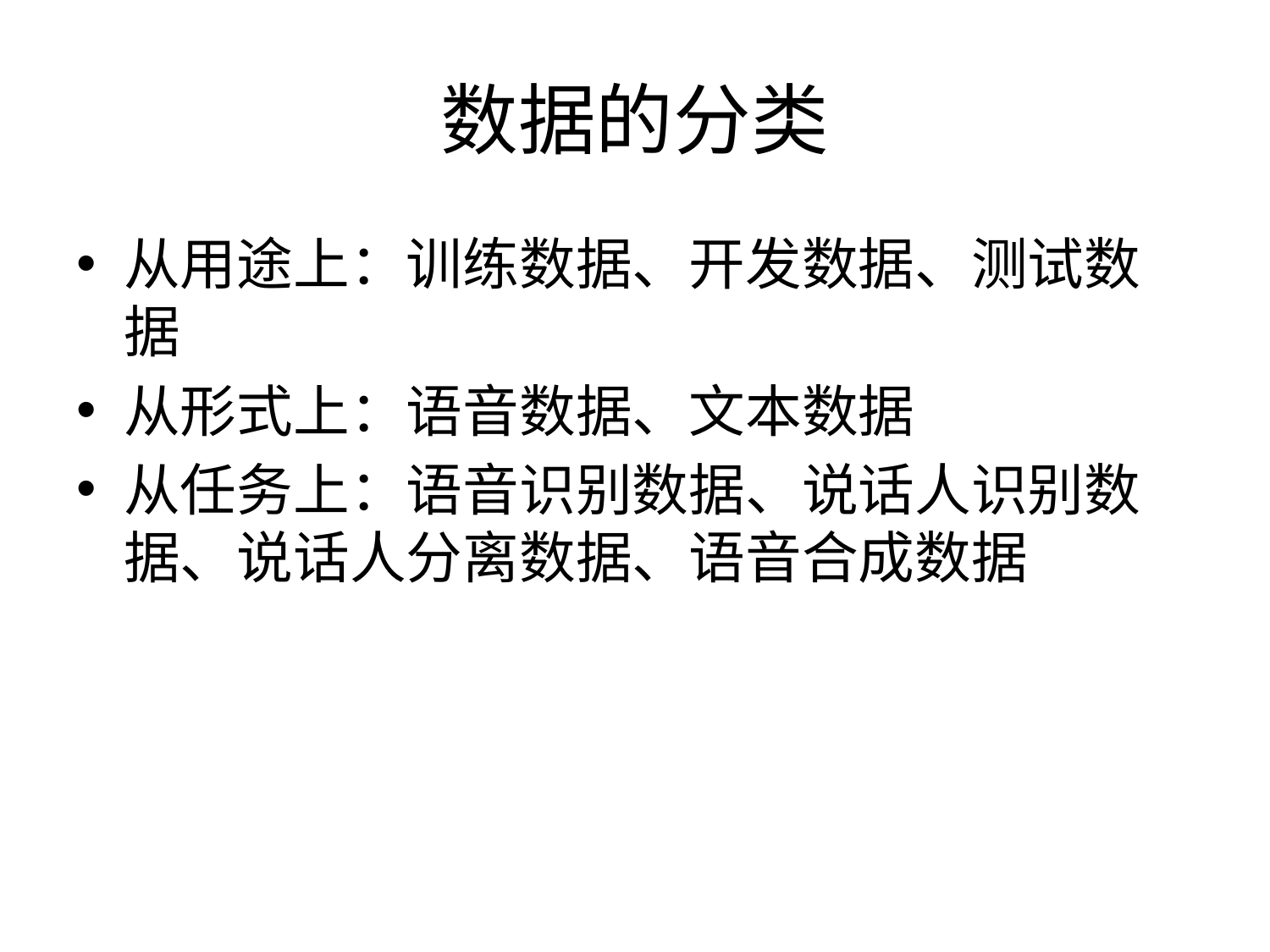

# 数据的分类
从用途上：训练数据、开发数据、测试数据
从形式上：语音数据、文本数据
从任务上：语音识别数据、说话人识别数据、说话人分离数据、语音合成数据